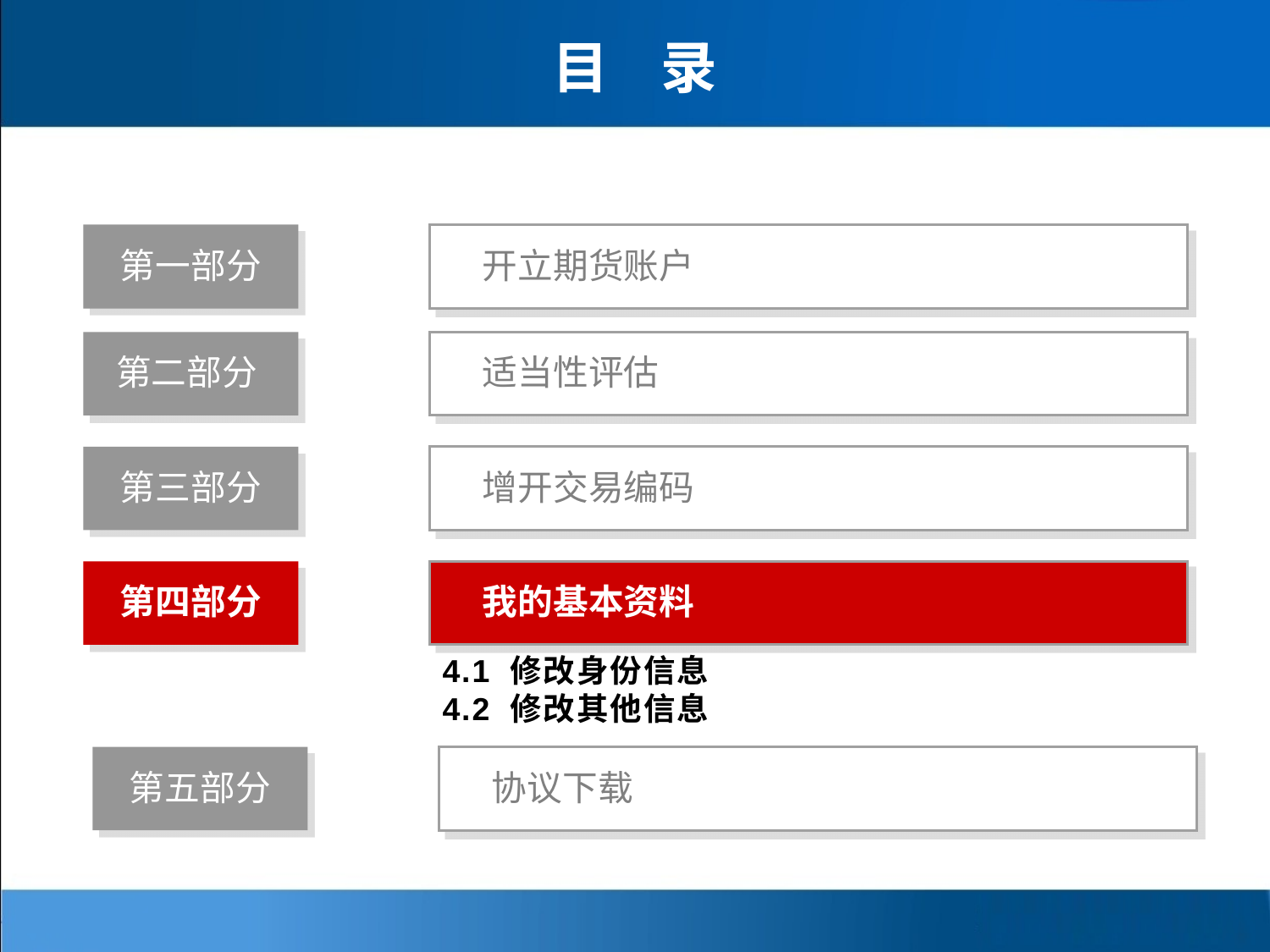

目    录
开立期货账户
第一部分
第二部分
适当性评估
增开交易编码
第三部分
我的基本资料
第四部分
4.1 修改身份信息
4.2 修改其他信息
协议下载
第五部分